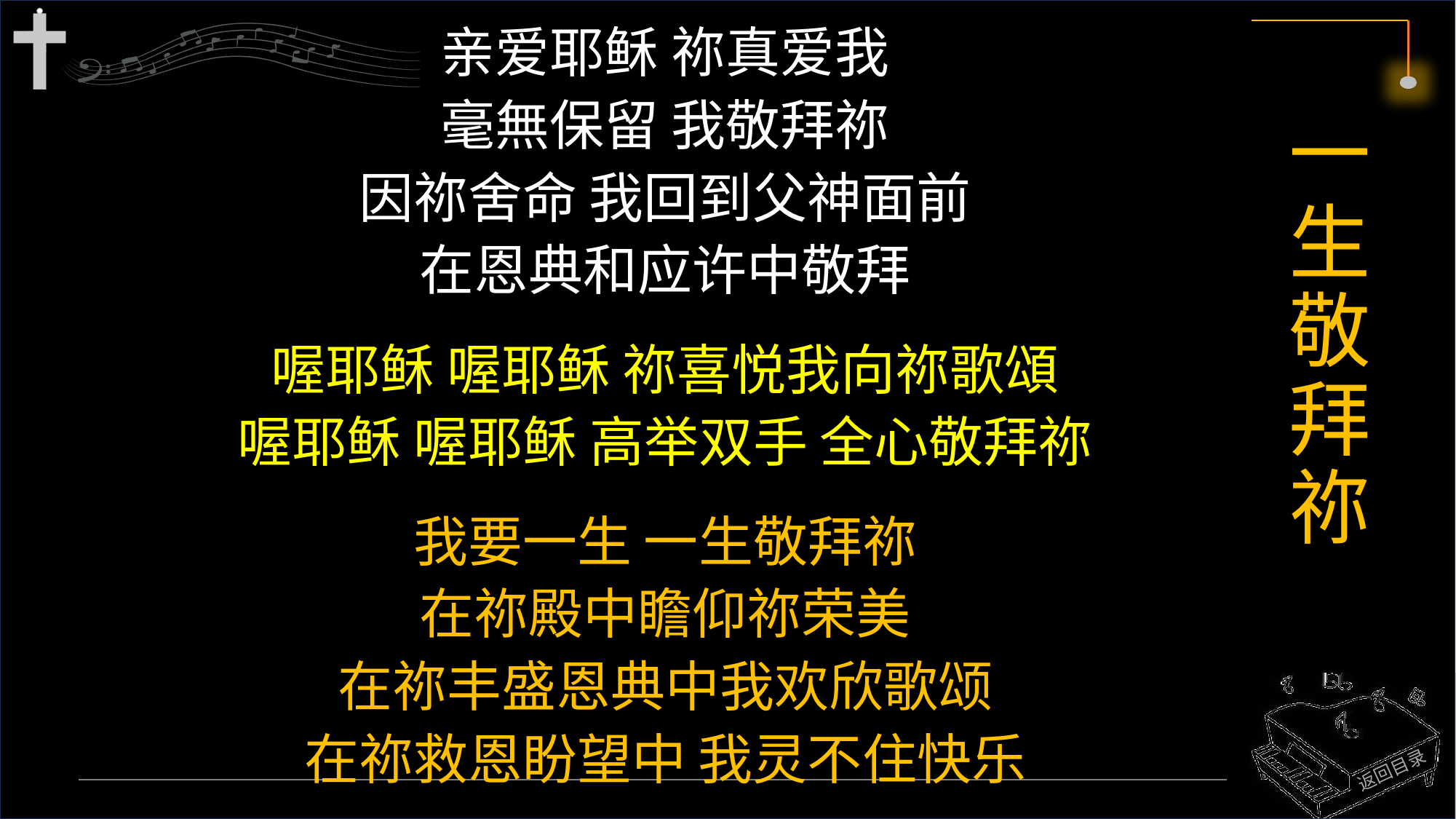

亲爱耶稣 祢真爱我
毫無保留 我敬拜祢
因祢舍命 我回到父神面前
在恩典和应许中敬拜

喔耶稣 喔耶稣 祢喜悦我向祢歌頌
喔耶稣 喔耶稣 高举双手 全心敬拜祢

我要一生 一生敬拜祢
在祢殿中瞻仰祢荣美
在祢丰盛恩典中我欢欣歌颂
在祢救恩盼望中 我灵不住快乐
# 一生敬拜祢